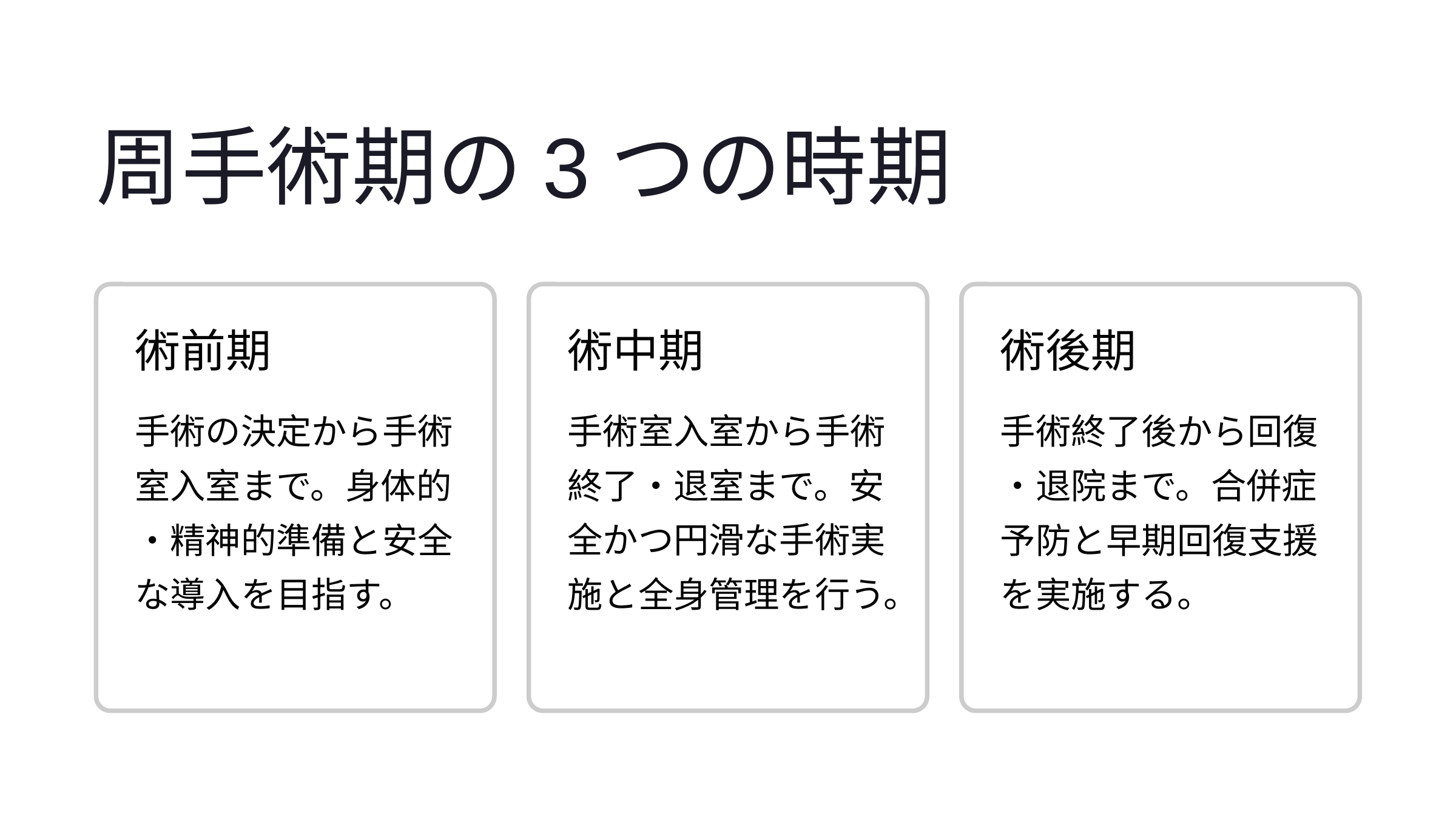

周手術期の3つの時期

術前期
術中期
術後期
手術の決定から手術室入室まで。身体的・精神的準備と安全な導入を目指す。
手術室入室から手術終了・退室まで。安全かつ円滑な手術実施と全身管理を行う。
手術終了後から回復・退院まで。合併症予防と早期回復支援を実施する。